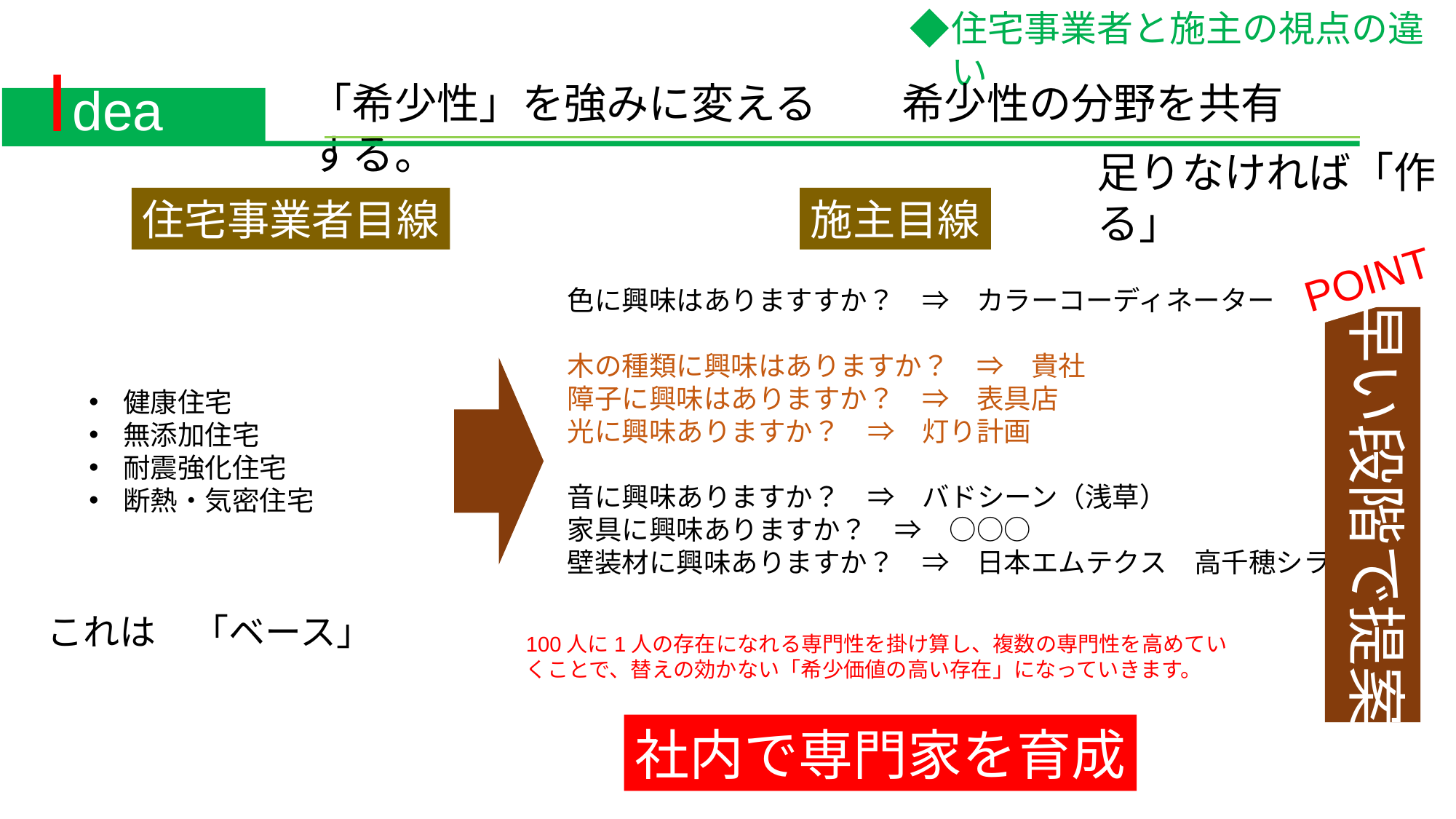

I
価値を高める「専門性」
dea
「希少性」を強みに変える　　希少性の分野を共有する。

足りなければ「作る」

住宅事業者目線
施主目線
POINT
色に興味はありますすか？　⇒　カラーコーディネーター

木の種類に興味はありますか？　⇒　貴社
障子に興味はありますか？　⇒　表具店
光に興味ありますか？　⇒　灯り計画

音に興味ありますか？　⇒　バドシーン（浅草）
家具に興味ありますか？　⇒　○○○
壁装材に興味ありますか？　⇒　日本エムテクス　高千穂シラス
早い段階で提案

健康住宅
無添加住宅
耐震強化住宅
断熱・気密住宅
これは　「ベース」
100人に1人の存在になれる専門性を掛け算し、複数の専門性を高めていくことで、替えの効かない「希少価値の高い存在」になっていきます。
社内で専門家を育成